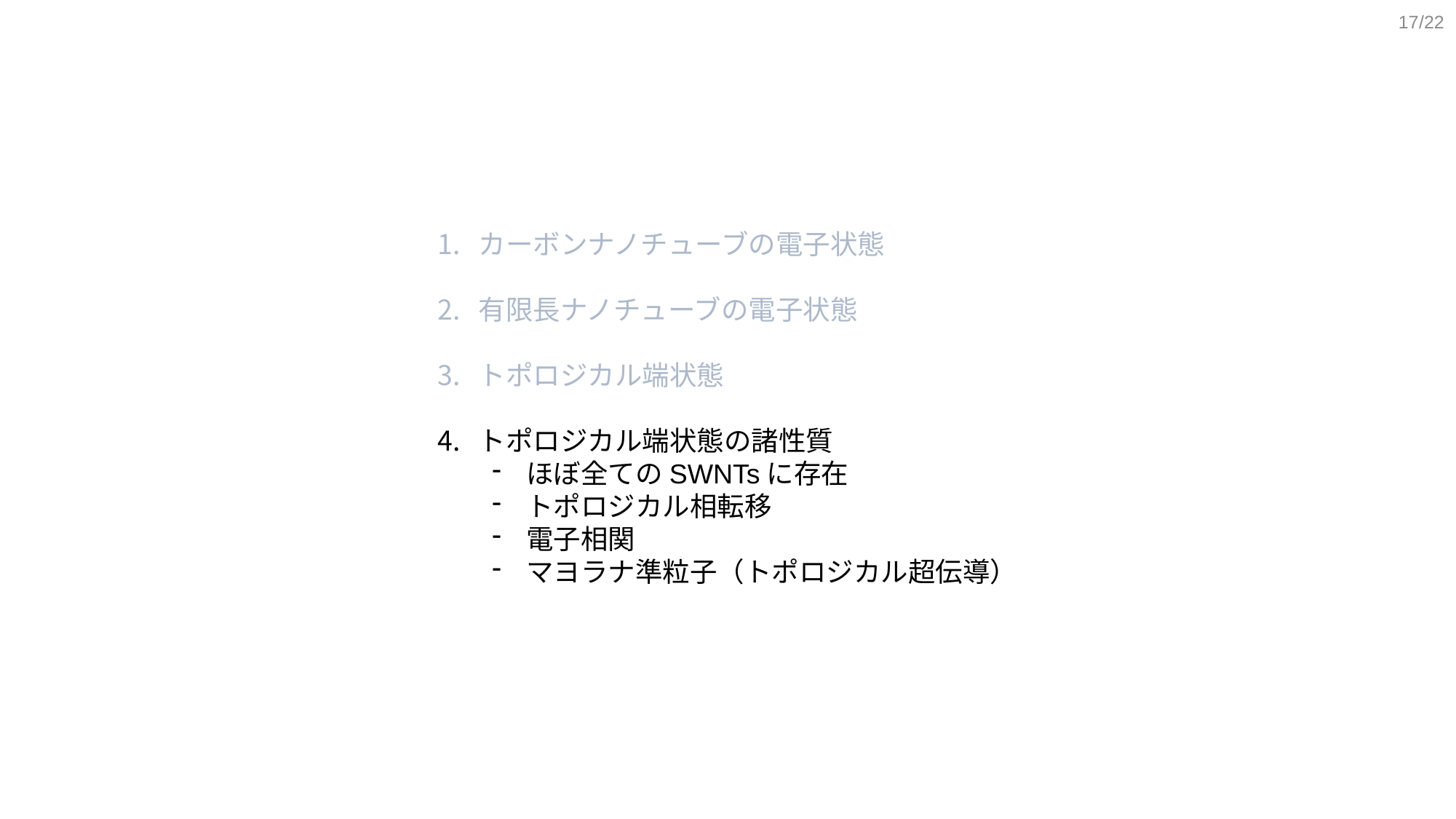

17/22
カーボンナノチューブの電子状態

有限長ナノチューブの電子状態

トポロジカル端状態

トポロジカル端状態の諸性質
ほぼ全てのSWNTsに存在
トポロジカル相転移
電子相関
マヨラナ準粒子（トポロジカル超伝導）